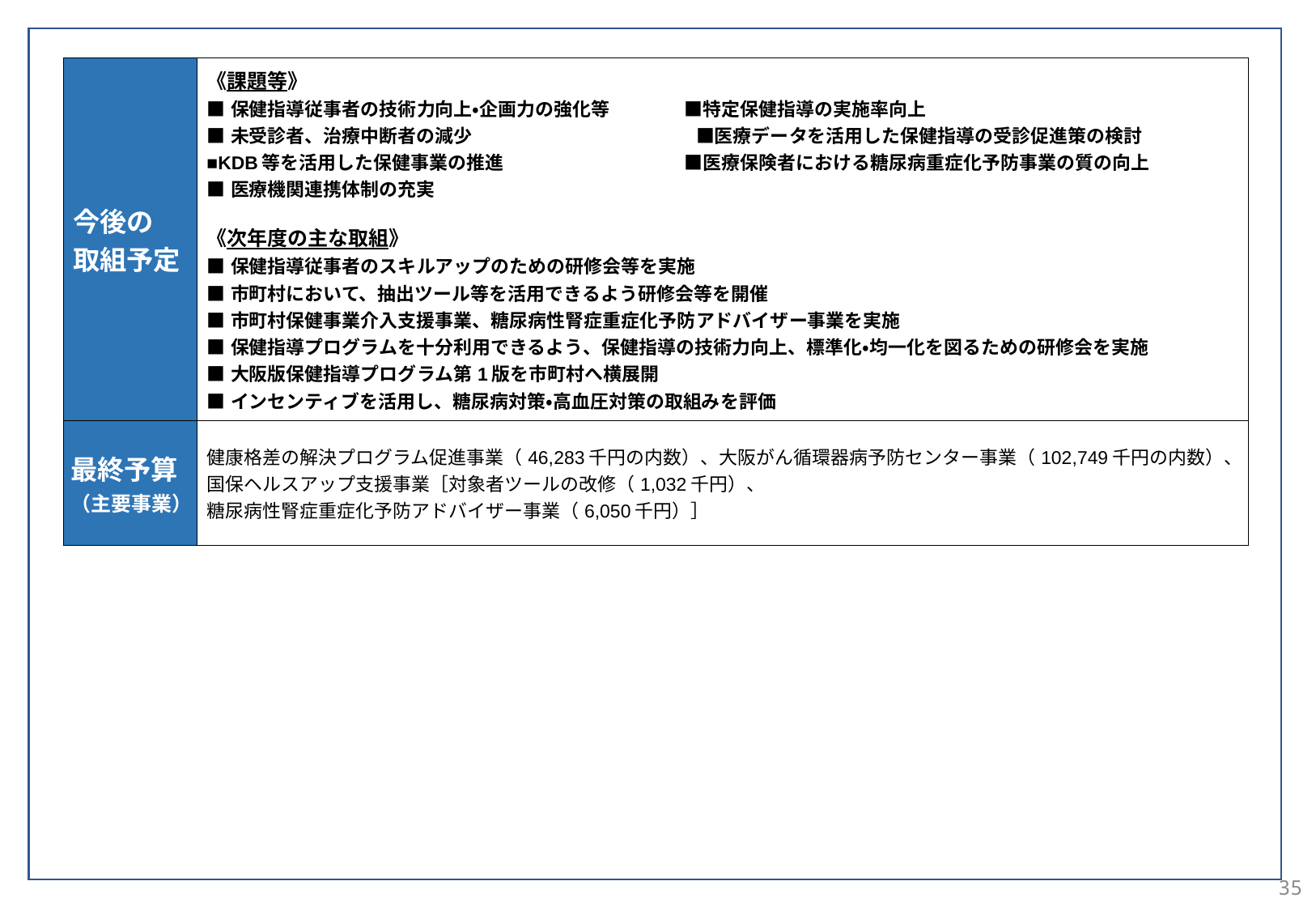

| 今後の 取組予定 | 《課題等》 ■保健指導従事者の技術力向上・企画力の強化等　　　　■特定保健指導の実施率向上 ■未受診者、治療中断者の減少　　　　　　　　　　　　■医療データを活用した保健指導の受診促進策の検討 ■KDB等を活用した保健事業の推進　　　　　　　　　 ■医療保険者における糖尿病重症化予防事業の質の向上 ■医療機関連携体制の充実 《次年度の主な取組》 ■保健指導従事者のスキルアップのための研修会等を実施 ■市町村において、抽出ツール等を活用できるよう研修会等を開催 ■市町村保健事業介入支援事業、糖尿病性腎症重症化予防アドバイザー事業を実施 ■保健指導プログラムを十分利用できるよう、保健指導の技術力向上、標準化・均一化を図るための研修会を実施 ■大阪版保健指導プログラム第1版を市町村へ横展開 ■インセンティブを活用し、糖尿病対策・高血圧対策の取組みを評価 |
| --- | --- |
| 最終予算 （主要事業） | 健康格差の解決プログラム促進事業（46,283千円の内数）、大阪がん循環器病予防センター事業（102,749千円の内数）、 国保ヘルスアップ支援事業［対象者ツールの改修（1,032千円）、 糖尿病性腎症重症化予防アドバイザー事業（6,050千円）］ |
35